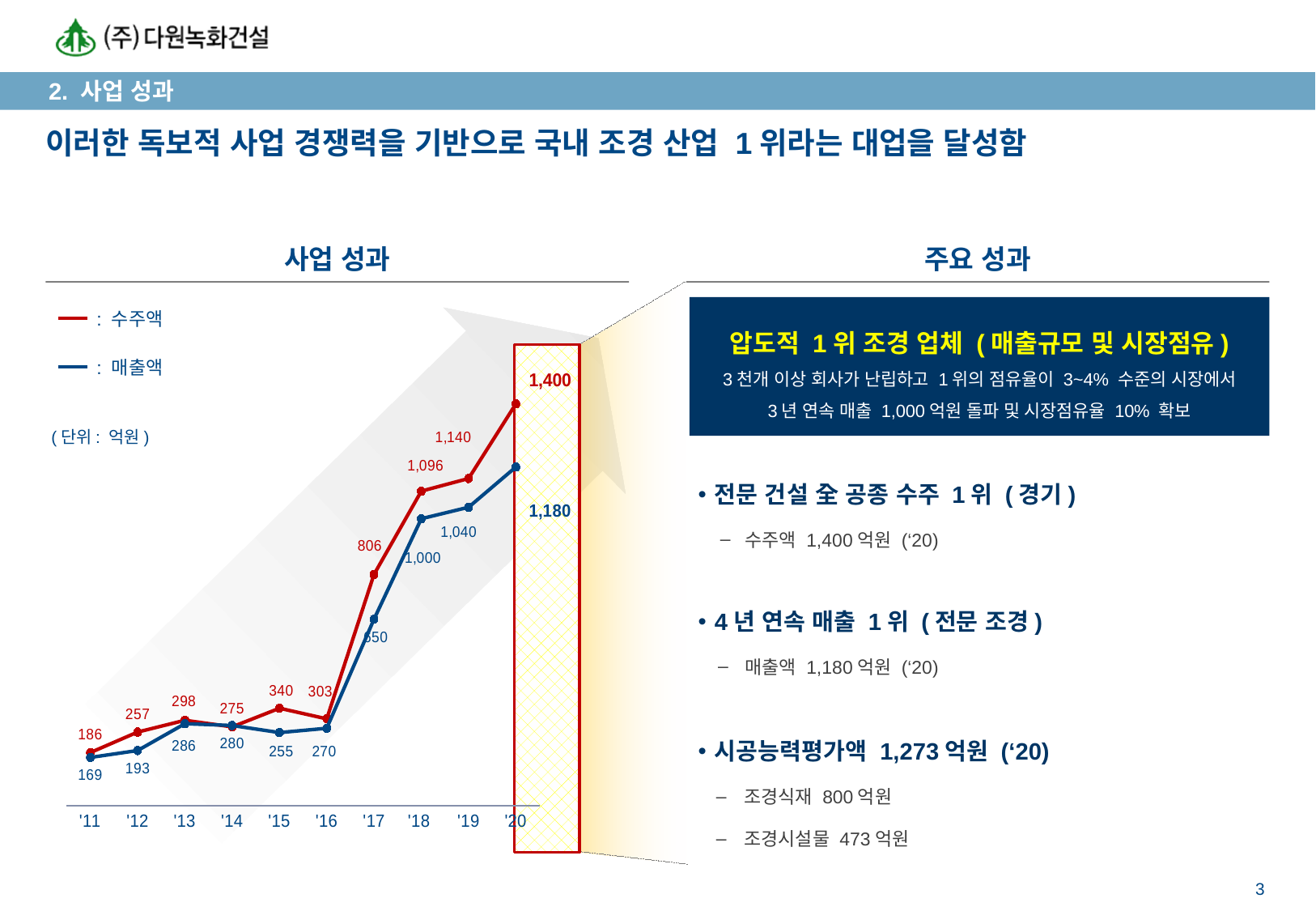

2. 사업 성과
# 이러한 독보적 사업 경쟁력을 기반으로 국내 조경 산업 1위라는 대업을 달성함
사업 성과

주요 성과

압도적 1위 조경 업체 (매출규모 및 시장점유)
3천개 이상 회사가 난립하고 1위의 점유율이 3~4% 수준의 시장에서
3년 연속 매출 1,000억원 돌파 및 시장점유율 10% 확보
: 수주액

### Chart

| Category | 수주 | 매출 |
|---|---|---|
| '11 | 185.54000000000002 | 168.67000000000002 |
| '12 | 257.0 | 192.78 |
| '13 | 298.0 | 286.15 |
| '14 | 275.0 | 279.87 |
| '15 | 340.0 | 255.25 |
| '16 | 302.98 | 270.22 |
| '17 | 806.0 | 650.0 |
| '18  | 1096.0 | 1000.0 |
| '19 | 1140.0 | 1040.0 |
| '20 | 1400.0 | 1180.0 |
: 매출액

(단위: 억원)
전문 건설 全 공종 수주 1위 (경기)
수주액 1,400억원 (‘20)

4년 연속 매출 1위 (전문 조경)
매출액 1,180억원 (‘20)

시공능력평가액 1,273억원 (‘20)
조경식재 800억원
조경시설물 473억원